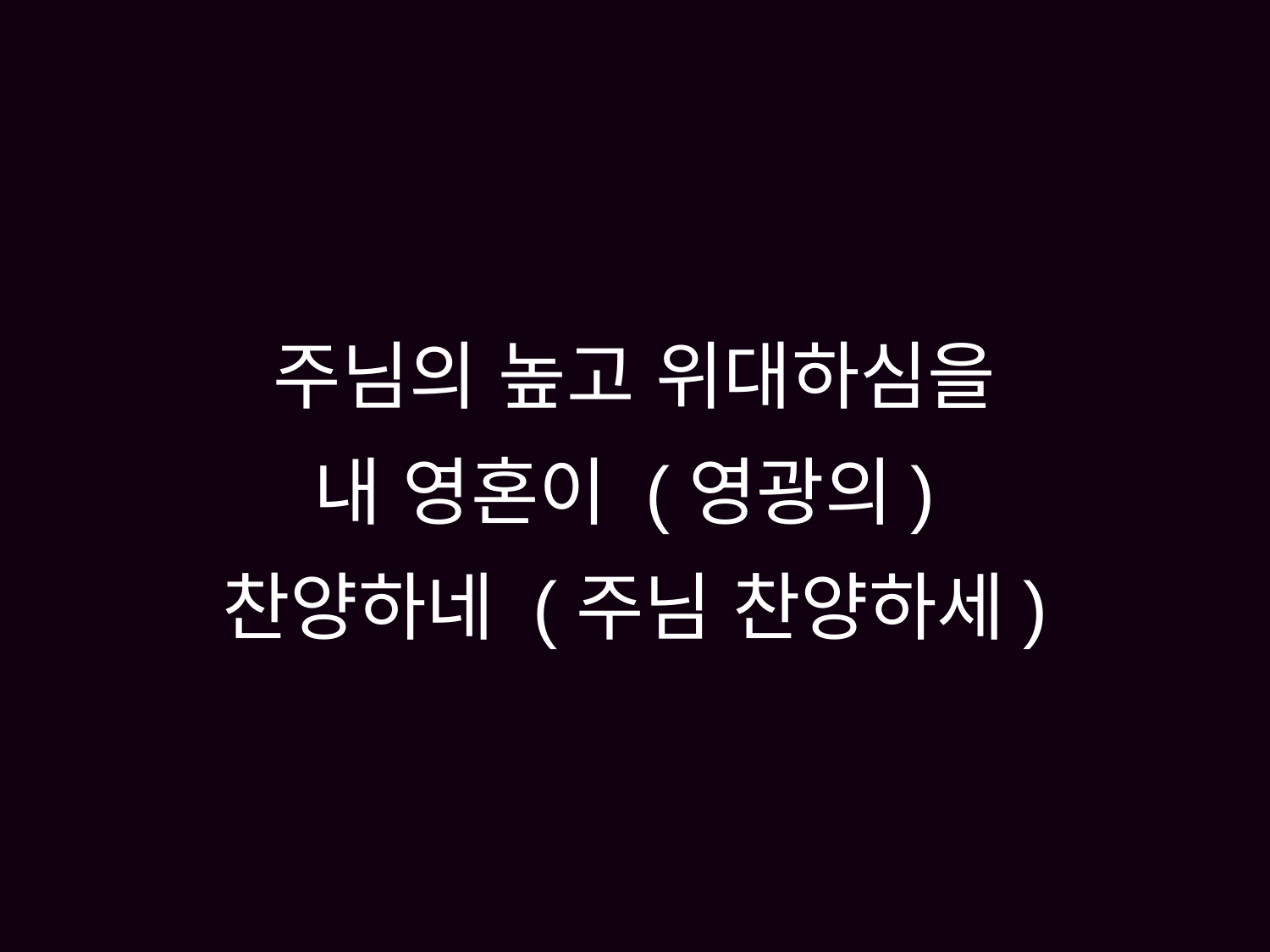

# 주님의 높고 위대하심을 내 영혼이 (영광의) 찬양하네 (주님 찬양하세)